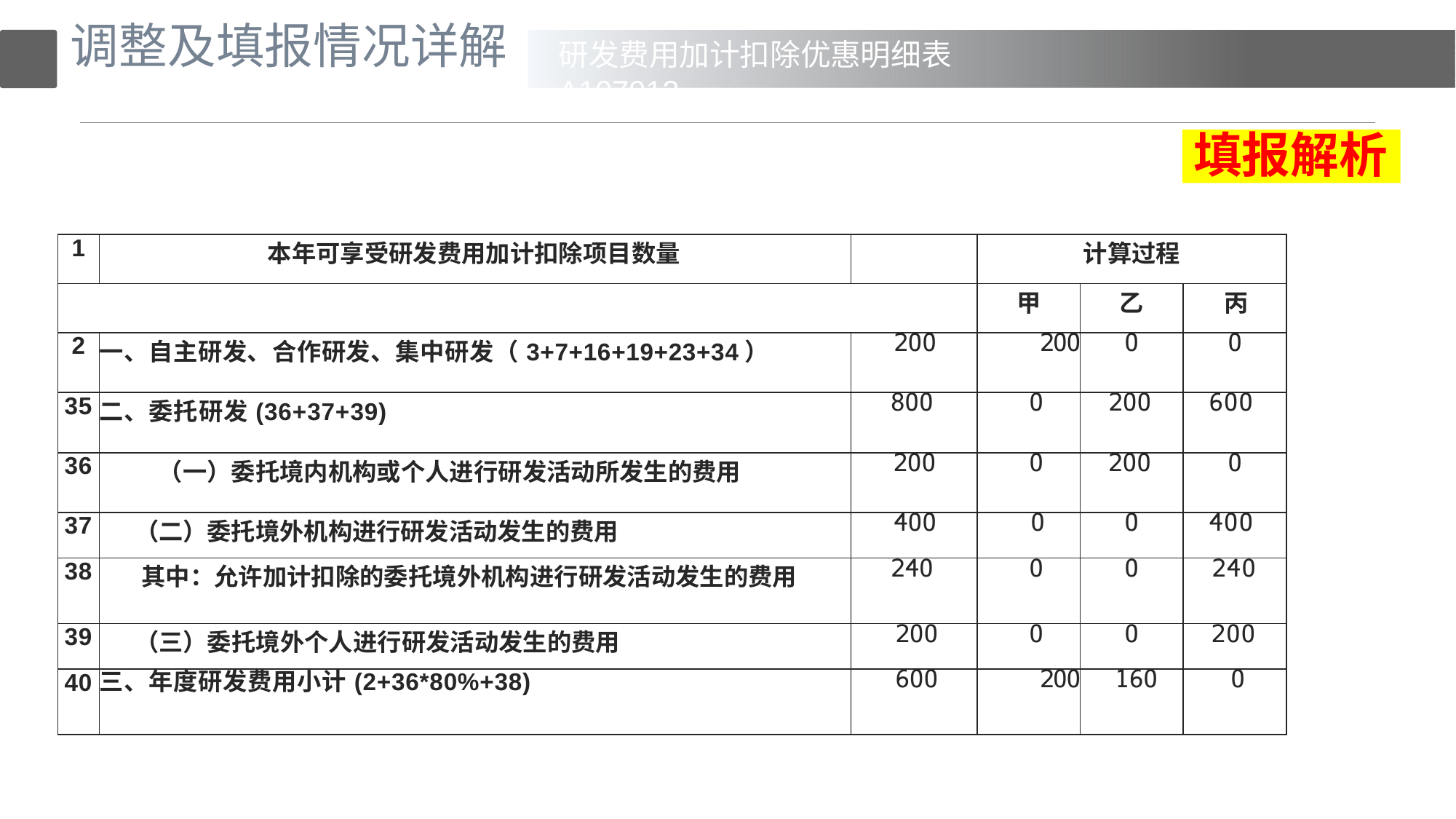

# 调整及填报情况详解

研发费用加计扣除优惠明细表A107012
填报解析
| 1 | 本年可享受研发费用加计扣除项目数量 |  | 计算过程 |  |  |
| --- | --- | --- | --- | --- | --- |
|  |  |  | 甲 | 乙 | 丙 |
| 2 | 一、自主研发、合作研发、集中研发（3+7+16+19+23+34） | 200 | 200 | 0 | 0 |
| 35 | 二、委托研发(36+37+39) | 800 | 0 | 200 | 600 |
| 36 | （一）委托境内机构或个人进行研发活动所发生的费用 | 200 | 0 | 200 | 0 |
| 37 | （二）委托境外机构进行研发活动发生的费用 | 400 | 0 | 0 | 400 |
| 38 | 其中：允许加计扣除的委托境外机构进行研发活动发生的费用 | 240 | 0 | 0 | 240 |
| 39 | （三）委托境外个人进行研发活动发生的费用 | 200 | 0 | 0 | 200 |
| 40 | 三、年度研发费用小计(2+36\*80%+38) | 600 | 200 | 160 | 0 |